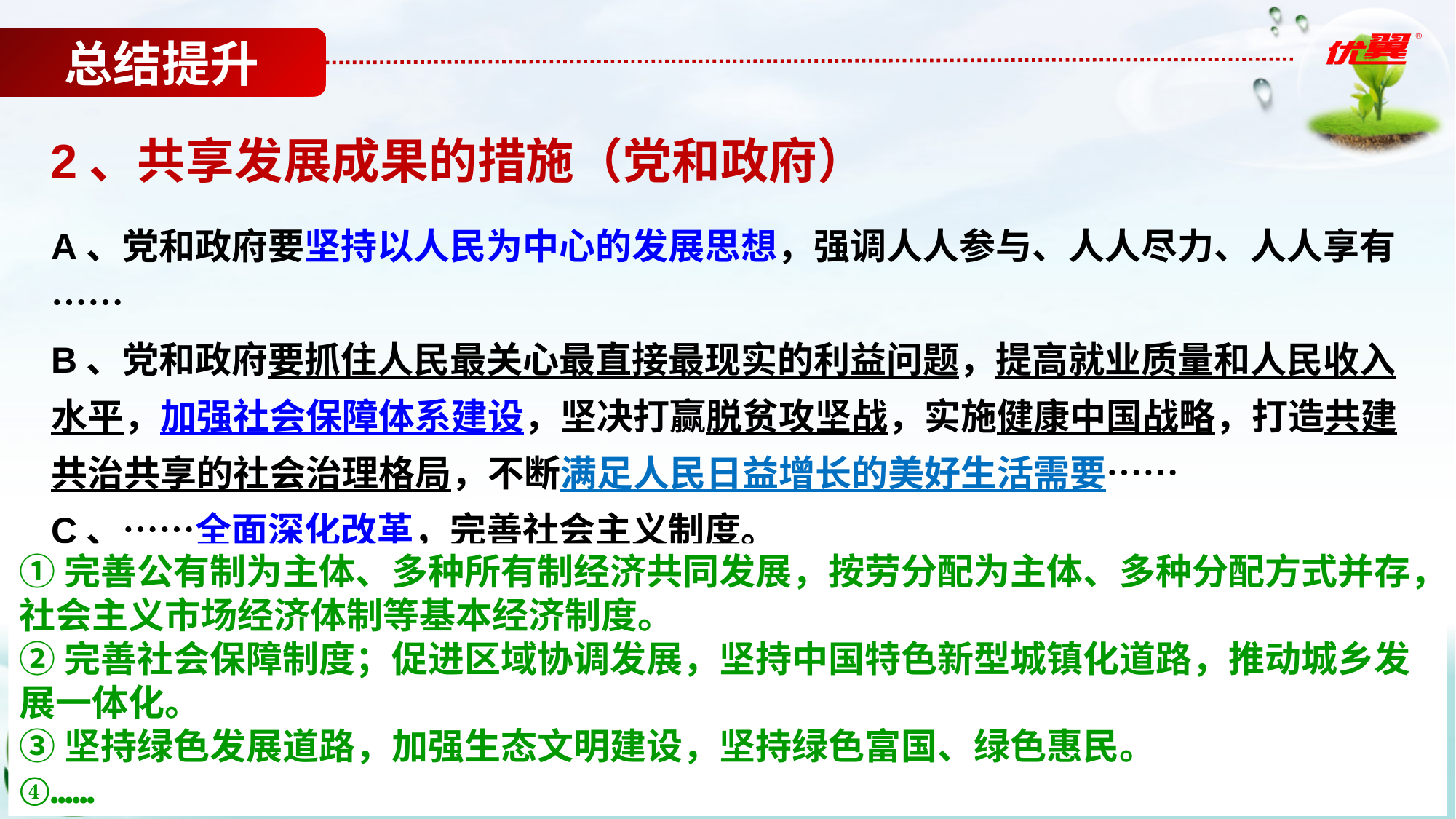

总结提升
2、共享发展成果的措施（党和政府）
A、党和政府要坚持以人民为中心的发展思想，强调人人参与、人人尽力、人人享有……
B、党和政府要抓住人民最关心最直接最现实的利益问题，提高就业质量和人民收入水平，加强社会保障体系建设，坚决打赢脱贫攻坚战，实施健康中国战略，打造共建共治共享的社会治理格局，不断满足人民日益增长的美好生活需要……
C、……全面深化改革，完善社会主义制度。
①完善公有制为主体、多种所有制经济共同发展，按劳分配为主体、多种分配方式并存，社会主义市场经济体制等基本经济制度。
②完善社会保障制度；促进区域协调发展，坚持中国特色新型城镇化道路，推动城乡发展一体化。
③坚持绿色发展道路，加强生态文明建设，坚持绿色富国、绿色惠民。
④……